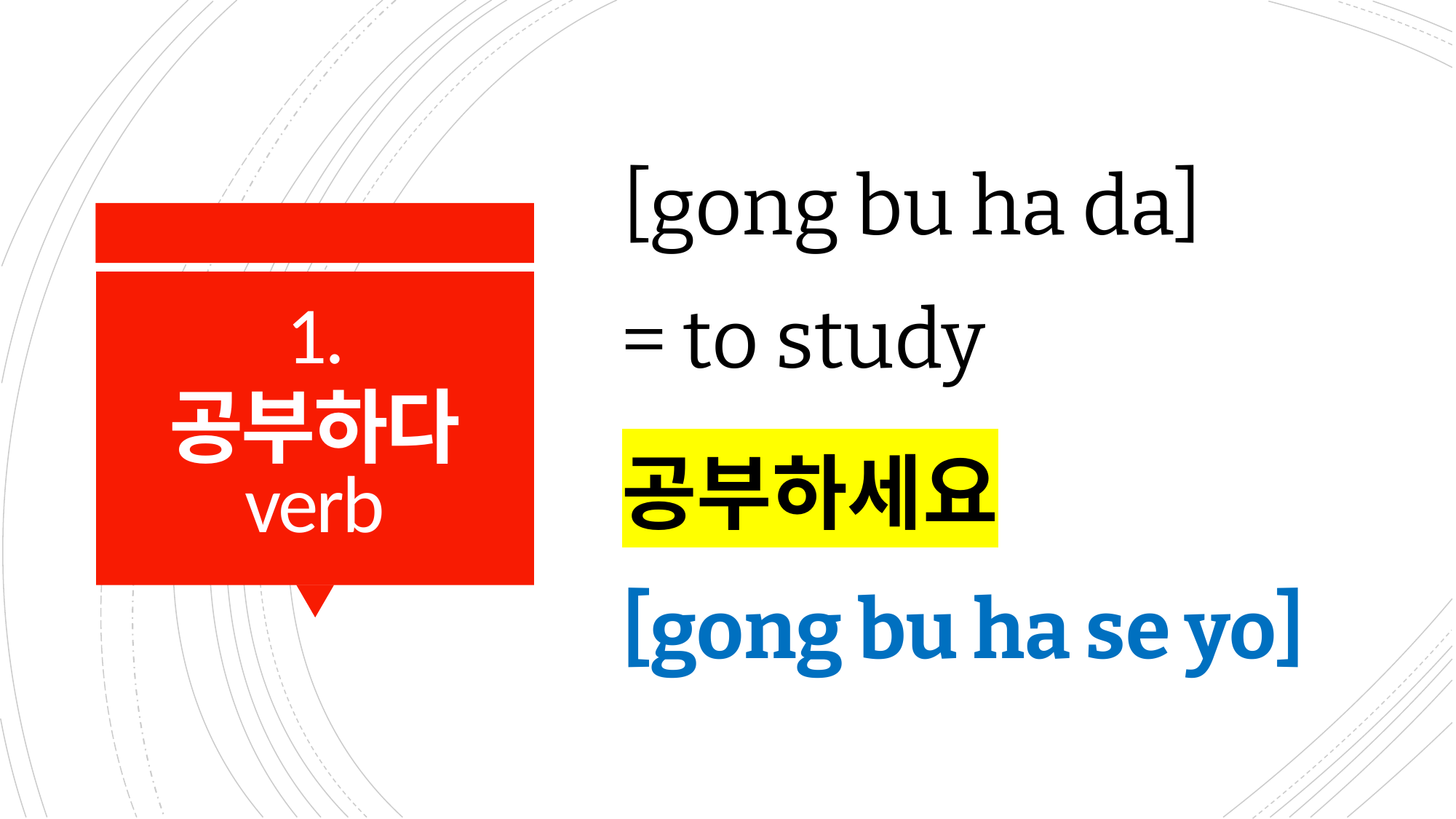

[gong bu ha da]
= to study
공부하세요
[gong bu ha se yo]
# 1. 공부하다 verb